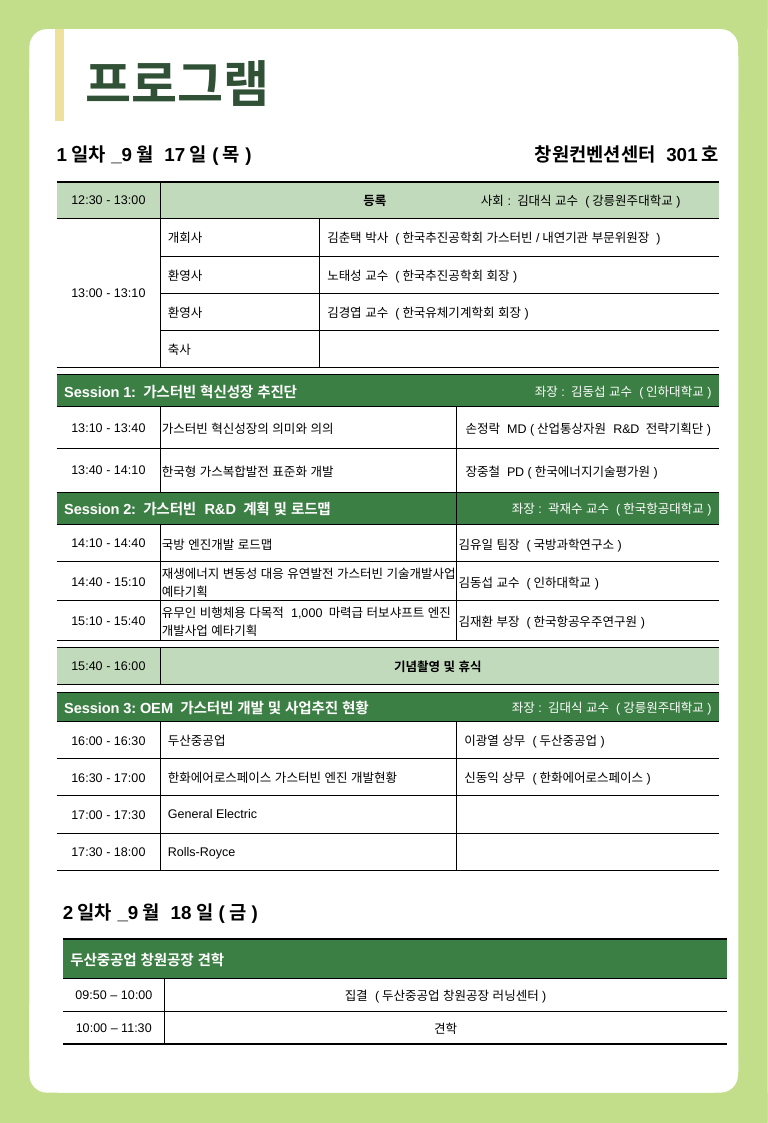

프로그램
| 1일차\_9월 17일(목) |  |  | 창원컨벤션센터 301호 |  |
| --- | --- | --- | --- | --- |
| 12:30 - 13:00 | 등록 사회: 김대식 교수 (강릉원주대학교) |  |  |  |
| 13:00 - 13:10 | 개회사 | 김춘택 박사 (한국추진공학회 가스터빈/내연기관 부문위원장 ) |  |  |
|  | 환영사 | 노태성 교수 (한국추진공학회 회장) |  |  |
|  | 환영사 | 김경엽 교수 (한국유체기계학회 회장) |  |  |
|  | 축사 |  |  |  |
|  |  |  |  |  |
| Session 1: 가스터빈 혁신성장 추진단 |  | 좌장: 황원태 교수 (서울대학교) |  | 좌장: 김동섭 교수 (인하대학교) |
| 13:10 - 13:40 | 가스터빈 혁신성장의 의미와 의의 |  |  | 손정락 MD (산업통상자원 R&D 전략기획단) |
| 13:40 - 14:10 | 한국형 가스복합발전 표준화 개발 |  |  | 장중철 PD (한국에너지기술평가원) |
| Session 2: 가스터빈 R&D 계획 및 로드맵 |  | 좌장: 김동섭 교수 (인하대학교) |  | 좌장: 곽재수 교수 (한국항공대학교) |
| 14:10 - 14:40 | 국방 엔진개발 로드맵 |  |  | 김유일 팀장 (국방과학연구소) |
| 14:40 - 15:10 | 재생에너지 변동성 대응 유연발전 가스터빈 기술개발사업 예타기획 |  |  | 김동섭 교수 (인하대학교) |
| 15:10 - 15:40 | 유무인 비행체용 다목적 1,000 마력급 터보샤프트 엔진 개발사업 예타기획 |  |  | 김재환 부장 (한국항공우주연구원) |
|  |  |  |  |  |
| 15:40 - 16:00 | 기념촬영 및 휴식 |  |  |  |
|  |  |  |  |  |
| Session 3: OEM 가스터빈 개발 및 사업추진 현황 |  | 좌장: 곽재수 교수 (한국항공대학교) |  | 좌장: 김대식 교수 (강릉원주대학교) |
| 16:00 - 16:30 | 두산중공업 | 미정 |  | 이광열 상무 (두산중공업) |
| 16:30 - 17:00 | 한화에어로스페이스 가스터빈 엔진 개발현황 | 이광렬 상무 (두산 중공업) |  | 신동익 상무 (한화에어로스페이스) |
| 17:00 - 17:30 | General Electric |  |  |  |
| 17:30 - 18:00 | Rolls-Royce |  |  |  |
| 2일차\_9월 18일(금) |  |  |
| --- | --- | --- |
| 두산중공업 창원공장 견학 |  |  |
| 09:50 – 10:00 | 집결 (두산중공업 창원공장 러닝센터) |  |
| 10:00 – 11:30 | 견학 |  |